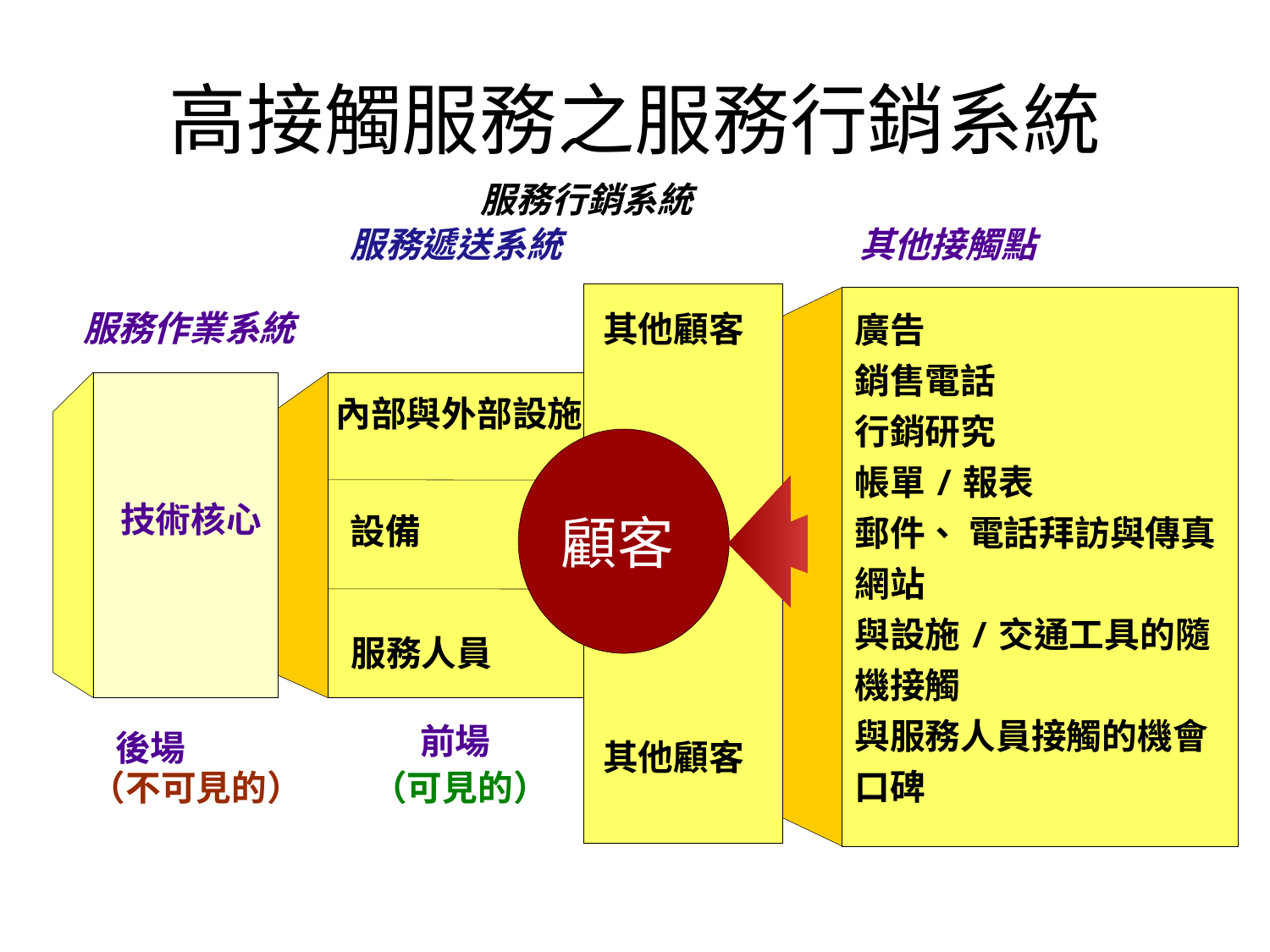

# 高接觸服務之服務行銷系統
服務行銷系統
服務遞送系統
其他接觸點

廣告
銷售電話
行銷研究
帳單/報表
郵件、 電話拜訪與傳真
網站
與設施/交通工具的隨機接觸
與服務人員接觸的機會
口碑
服務作業系統
其他顧客

內部與外部設施

技術核心

顧客

設備

服務人員
前場
後場
其他顧客
（不可見的）
（可見的）